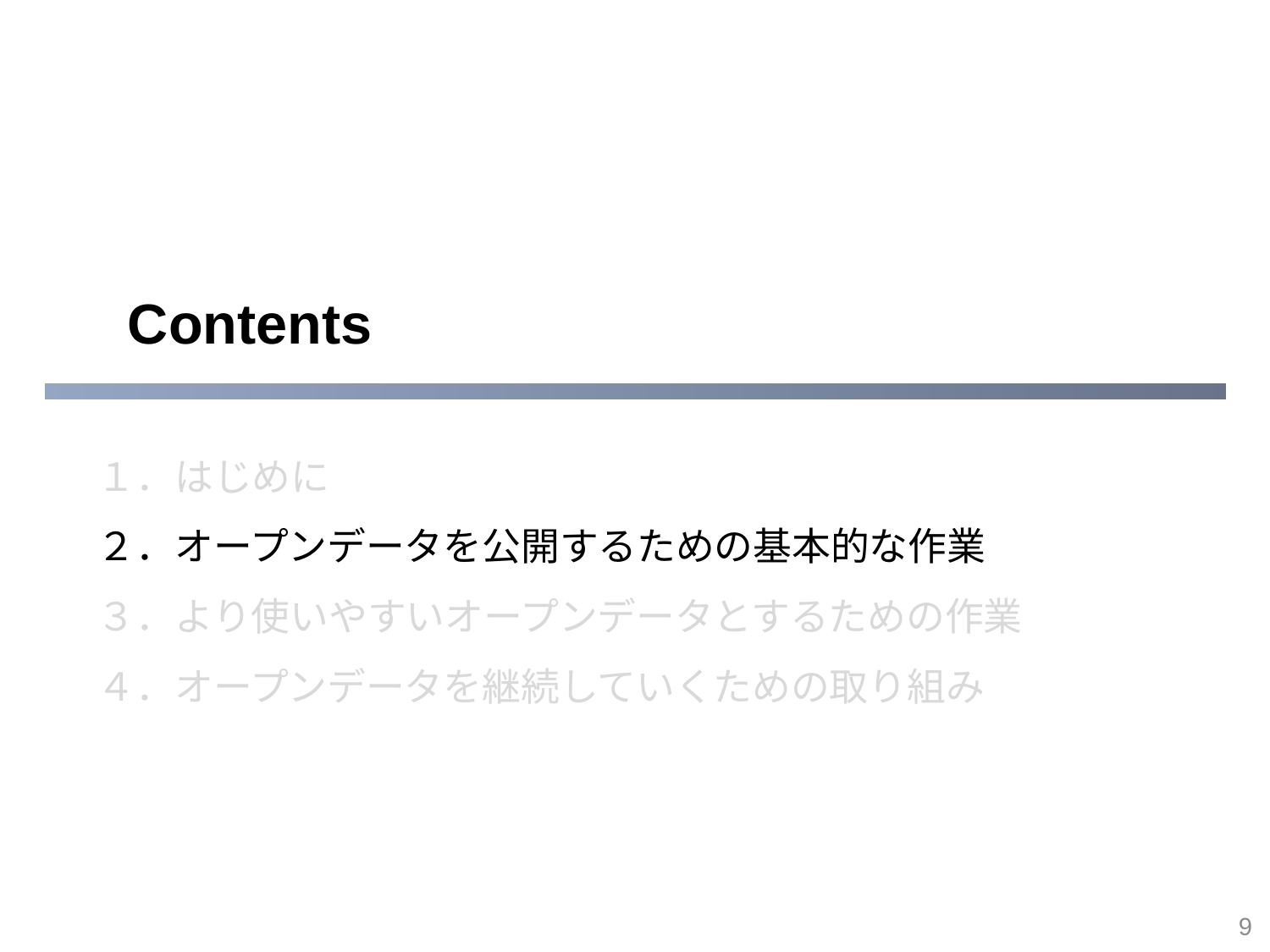

１．はじめに
２．オープンデータを公開するための基本的な作業
３．より使いやすいオープンデータとするための作業
４．オープンデータを継続していくための取り組み
9